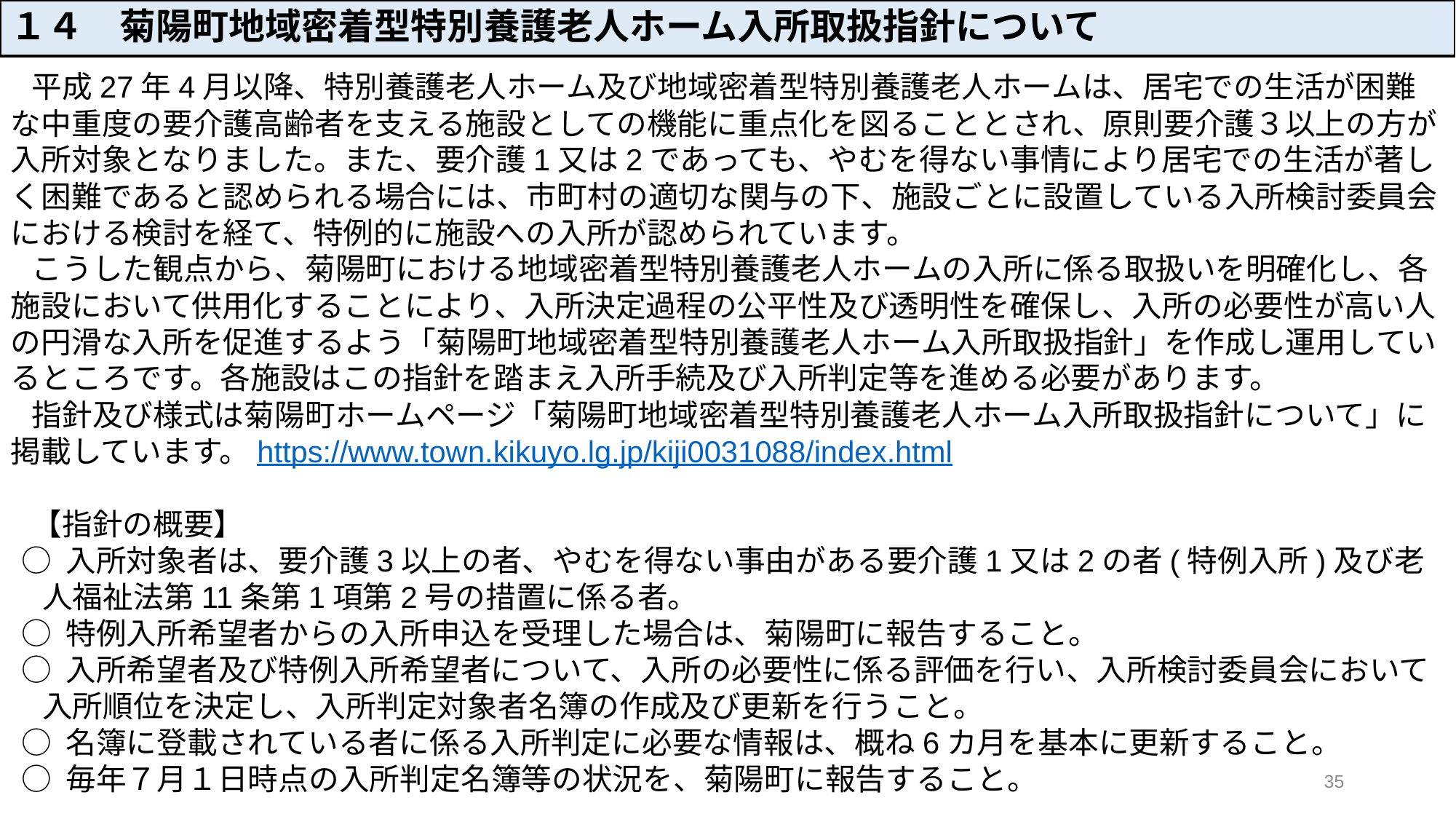

１４　菊陽町地域密着型特別養護老人ホーム入所取扱指針について
平成27年4月以降、特別養護老人ホーム及び地域密着型特別養護老人ホームは、居宅での生活が困難な中重度の要介護高齢者を支える施設としての機能に重点化を図ることとされ、原則要介護３以上の方が入所対象となりました。また、要介護1又は2であっても、やむを得ない事情により居宅での生活が著しく困難であると認められる場合には、市町村の適切な関与の下、施設ごとに設置している入所検討委員会における検討を経て、特例的に施設への入所が認められています。
こうした観点から、菊陽町における地域密着型特別養護老人ホームの入所に係る取扱いを明確化し、各施設において供用化することにより、入所決定過程の公平性及び透明性を確保し、入所の必要性が高い人の円滑な入所を促進するよう「菊陽町地域密着型特別養護老人ホーム入所取扱指針」を作成し運用しているところです。各施設はこの指針を踏まえ入所手続及び入所判定等を進める必要があります。
指針及び様式は菊陽町ホームページ「菊陽町地域密着型特別養護老人ホーム入所取扱指針について」に掲載しています。https://www.town.kikuyo.lg.jp/kiji0031088/index.html

【指針の概要】
○ 入所対象者は、要介護3以上の者、やむを得ない事由がある要介護1又は2の者(特例入所)及び老人福祉法第11条第1項第2号の措置に係る者。
○ 特例入所希望者からの入所申込を受理した場合は、菊陽町に報告すること。
○ 入所希望者及び特例入所希望者について、入所の必要性に係る評価を行い、入所検討委員会において入所順位を決定し、入所判定対象者名簿の作成及び更新を行うこと。
○ 名簿に登載されている者に係る入所判定に必要な情報は、概ね6カ月を基本に更新すること。
○ 毎年７月１日時点の入所判定名簿等の状況を、菊陽町に報告すること。
35